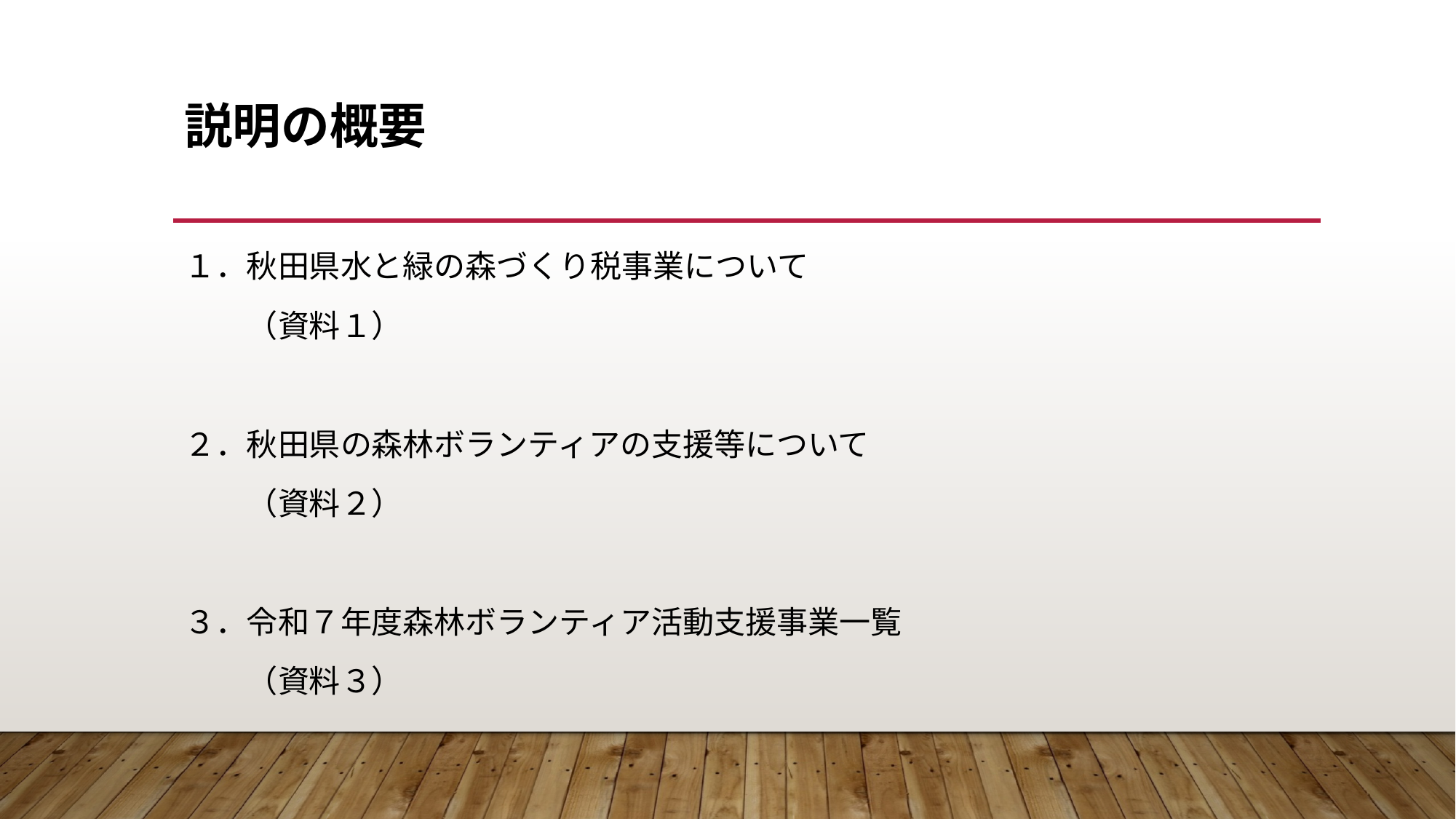

# 説明の概要
１．秋田県水と緑の森づくり税事業について
　　（資料１）

２．秋田県の森林ボランティアの支援等について
　　（資料２）

３．令和７年度森林ボランティア活動支援事業一覧
　　（資料３）